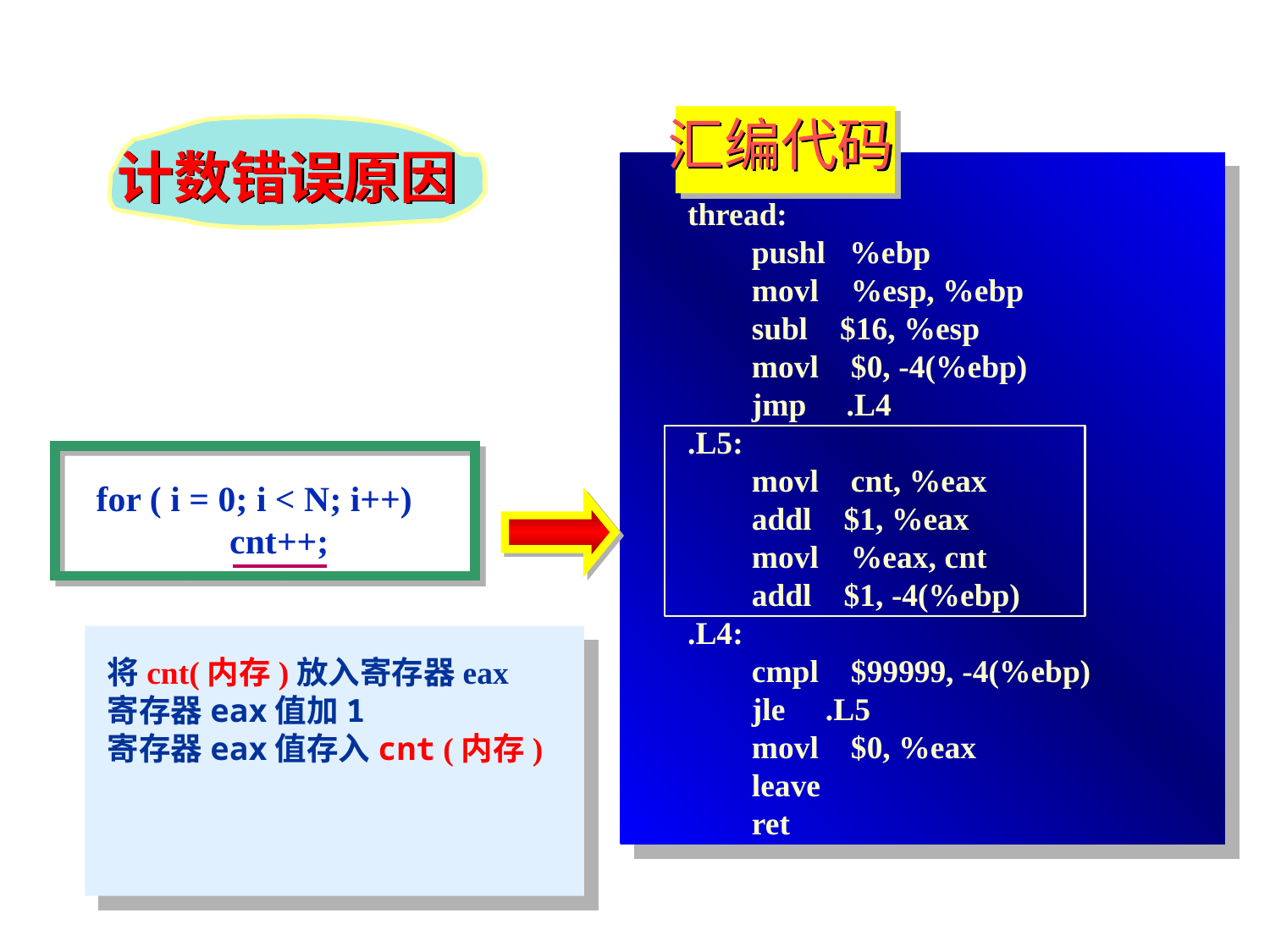

汇编代码

计数错误原因
thread:
        pushl   %ebp
        movl    %esp, %ebp
        subl    $16, %esp
        movl    $0, -4(%ebp)
        jmp     .L4
.L5:
        movl    cnt, %eax
        addl    $1, %eax
        movl    %eax, cnt
        addl    $1, -4(%ebp)
.L4:
        cmpl    $99999, -4(%ebp)
        jle     .L5
        movl    $0, %eax
        leave
        ret

 for ( i = 0; i < N; i++)
                cnt++;

将cnt(内存)放入寄存器eax
寄存器eax值加1
寄存器eax值存入cnt (内存)